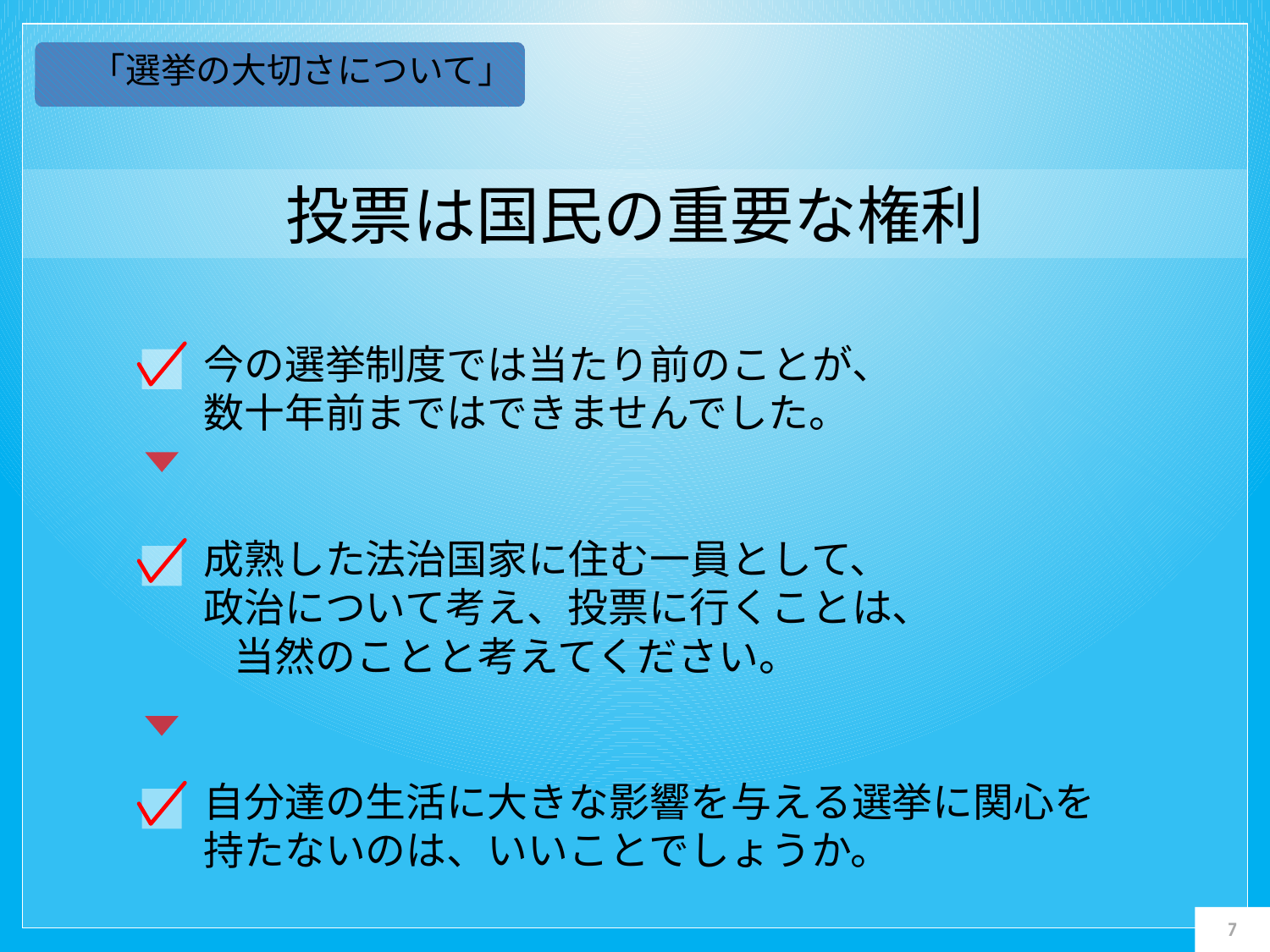

「選挙の大切さについて」
投票は国民の重要な権利
	今の選挙制度では当たり前のことが、
	数十年前まではできませんでした。

	成熟した法治国家に住む一員として、
	政治について考え、投票に行くことは、
　　当然のことと考えてください。

	自分達の生活に大きな影響を与える選挙に関心を
	持たないのは、いいことでしょうか。

7